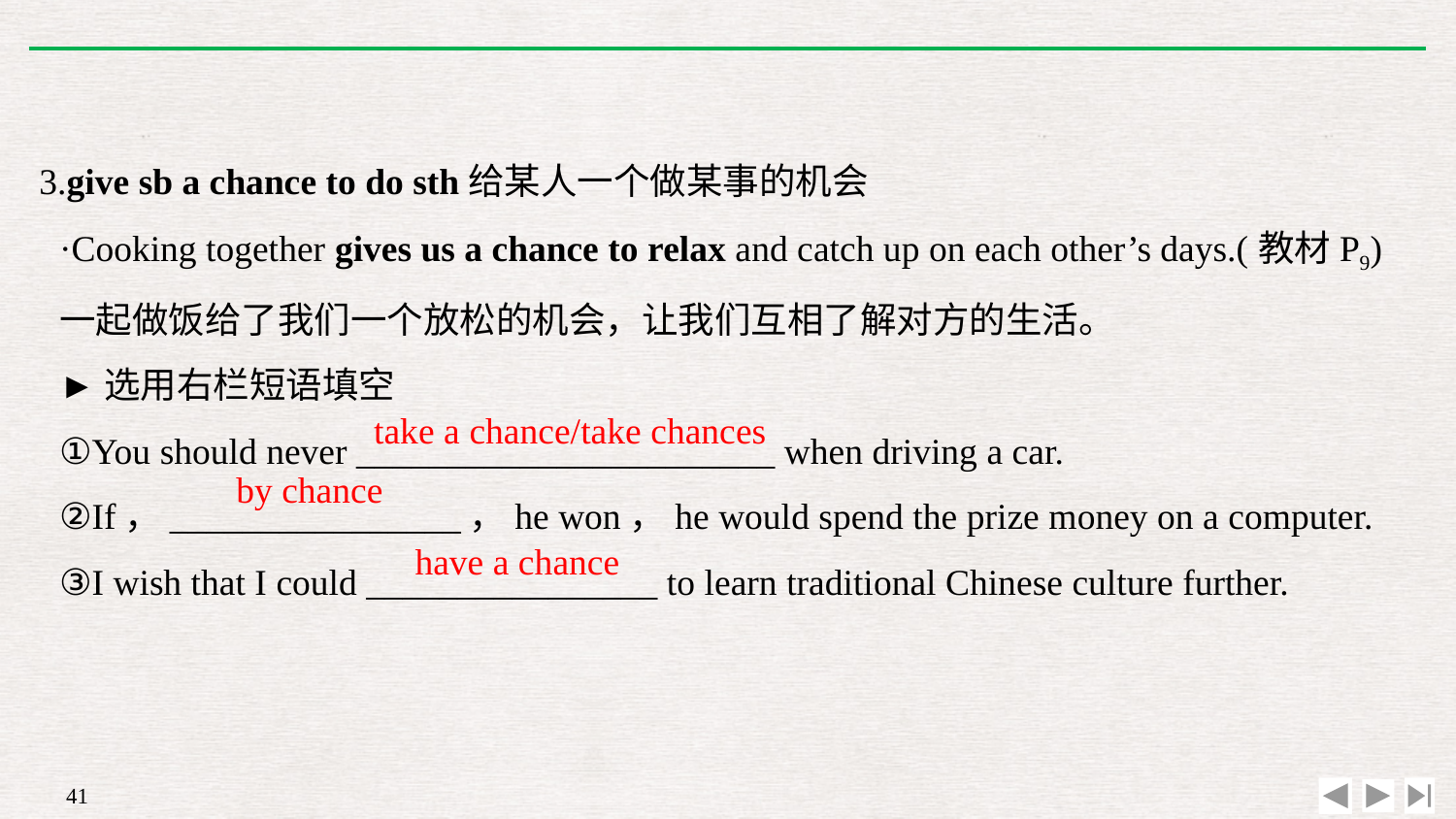

3.give sb a chance to do sth给某人一个做某事的机会
·Cooking together gives us a chance to relax and catch up on each other’s days.(教材P9)
一起做饭给了我们一个放松的机会，让我们互相了解对方的生活。
►选用右栏短语填空
①You should never _______________________ when driving a car.
②If，________________，he won，he would spend the prize money on a computer.
③I wish that I could ________________ to learn traditional Chinese culture further.
take a chance/take chances
by chance
have a chance